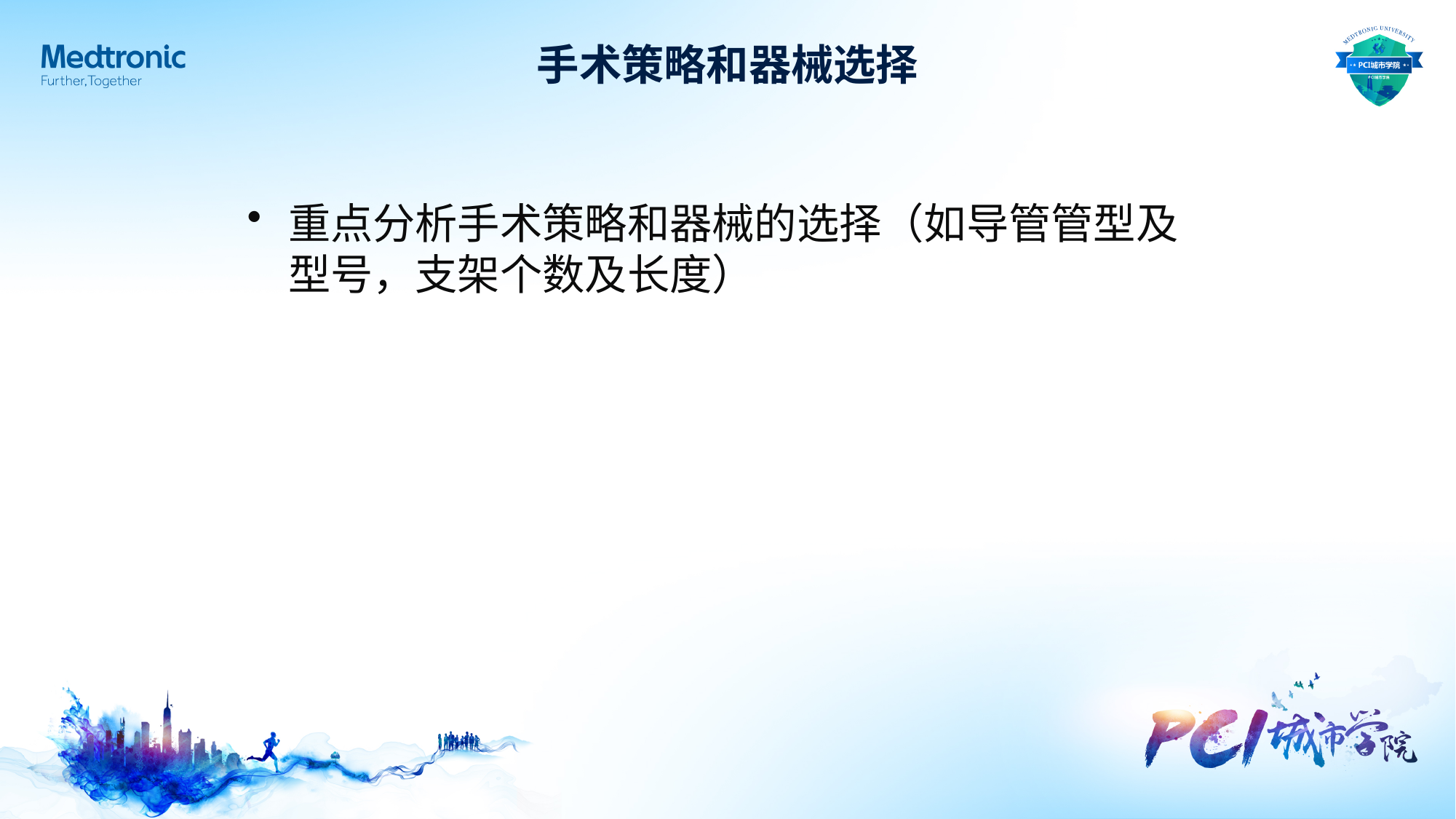

手术策略和器械选择
重点分析手术策略和器械的选择（如导管管型及型号，支架个数及长度）